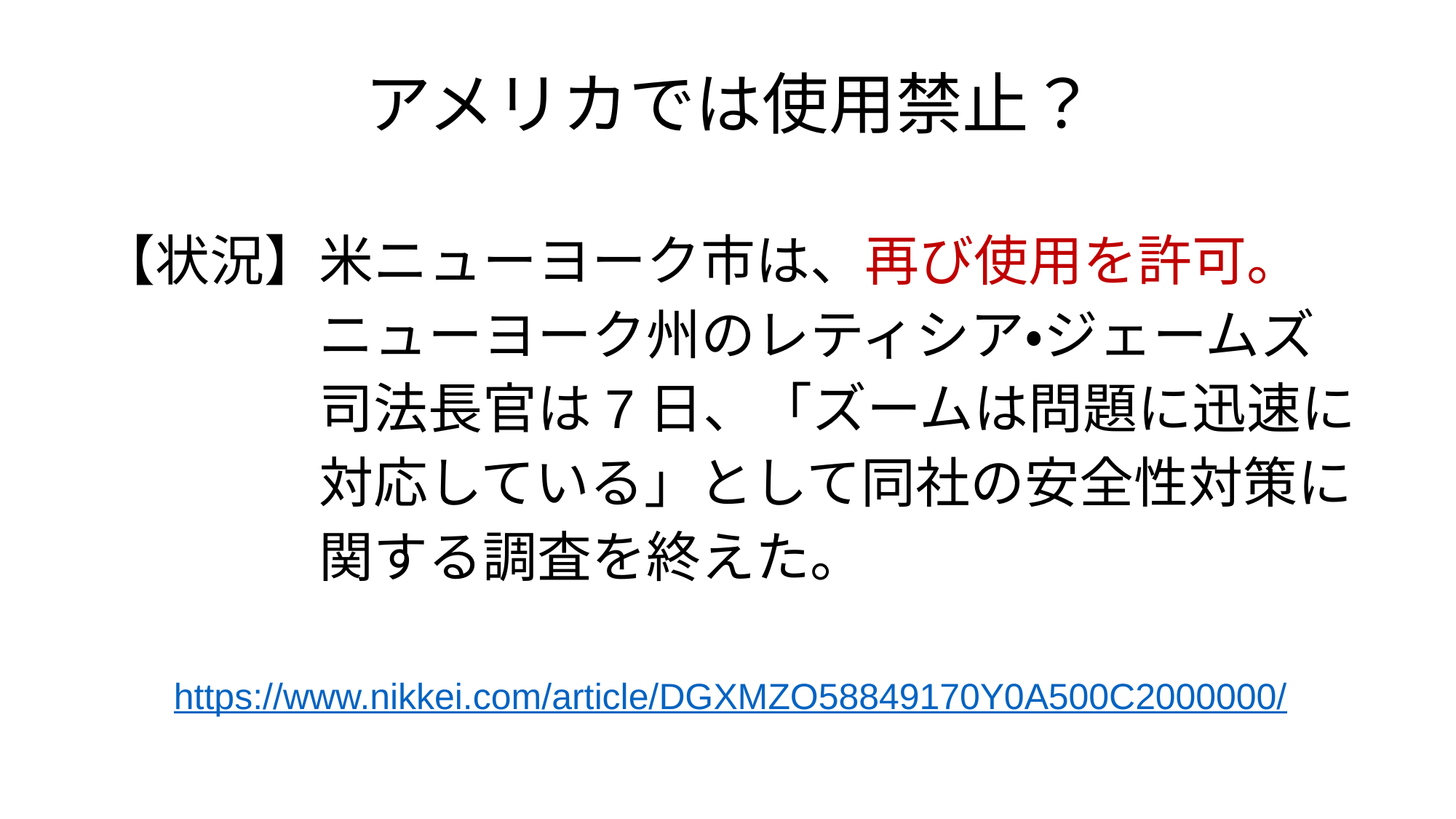

# アメリカでは使用禁止？
【状況】米ニューヨーク市は、再び使用を許可。
		ニューヨーク州のレティシア・ジェームズ
		司法長官は7日、「ズームは問題に迅速に
		対応している」として同社の安全性対策に
		関する調査を終えた。

https://www.nikkei.com/article/DGXMZO58849170Y0A500C2000000/